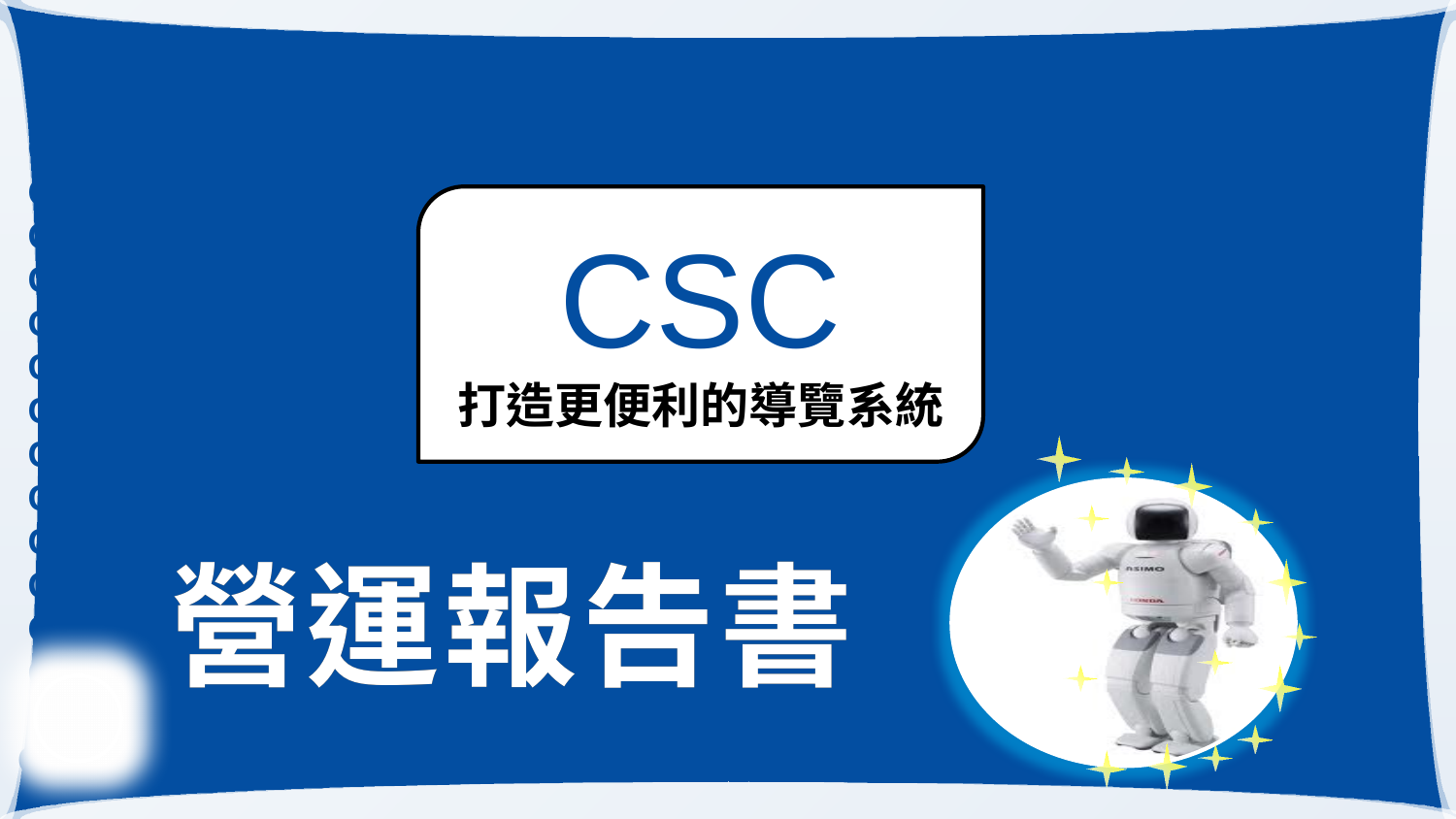

CSC
打造更便利的導覽系統

營
營
運
運
報
報
告
告
書
書